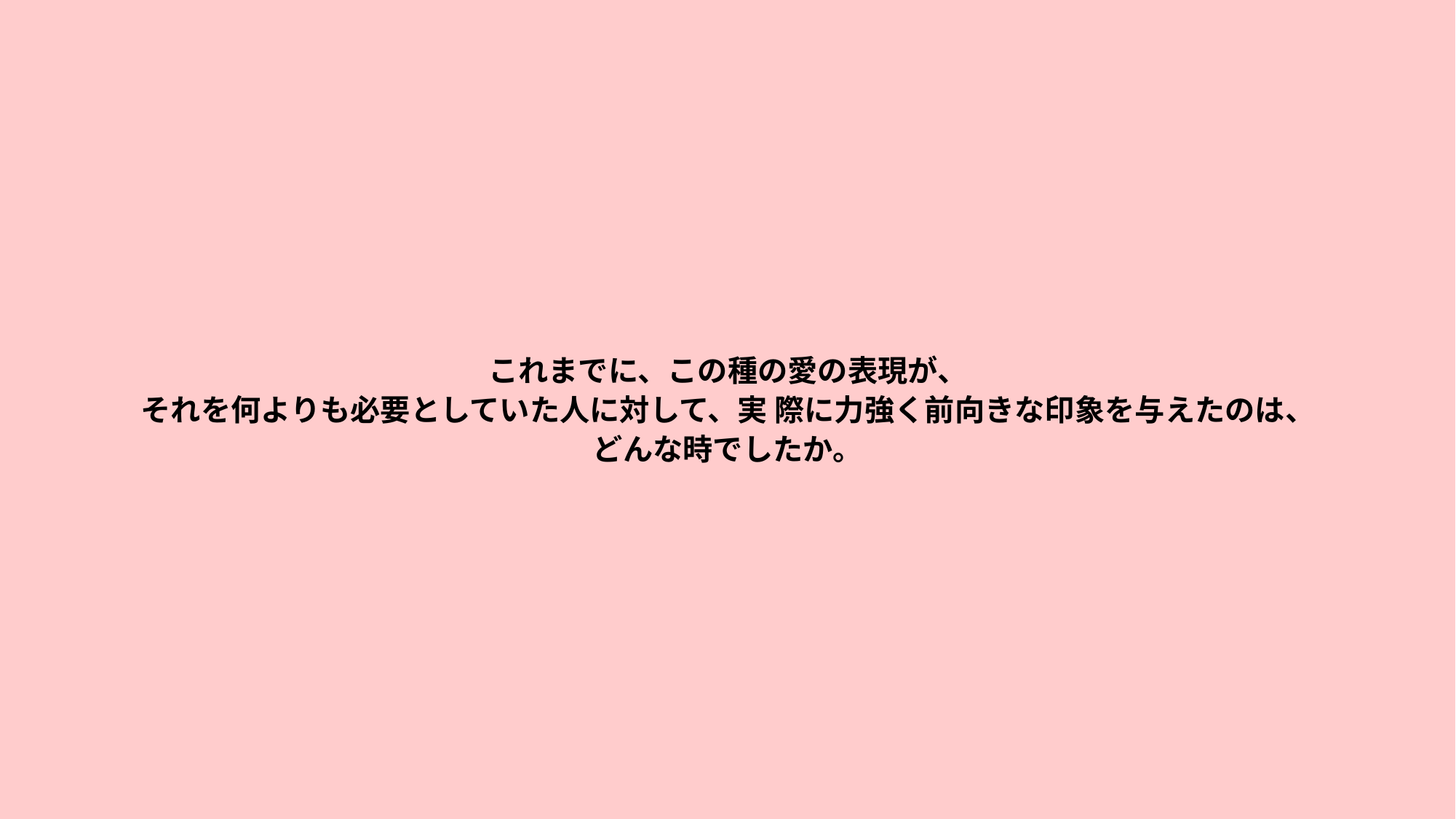

# これまでに、この種の愛の表現が、 それを何よりも必要としていた人に対して、実 際に力強く前向きな印象を与えたのは、 どんな時でしたか。